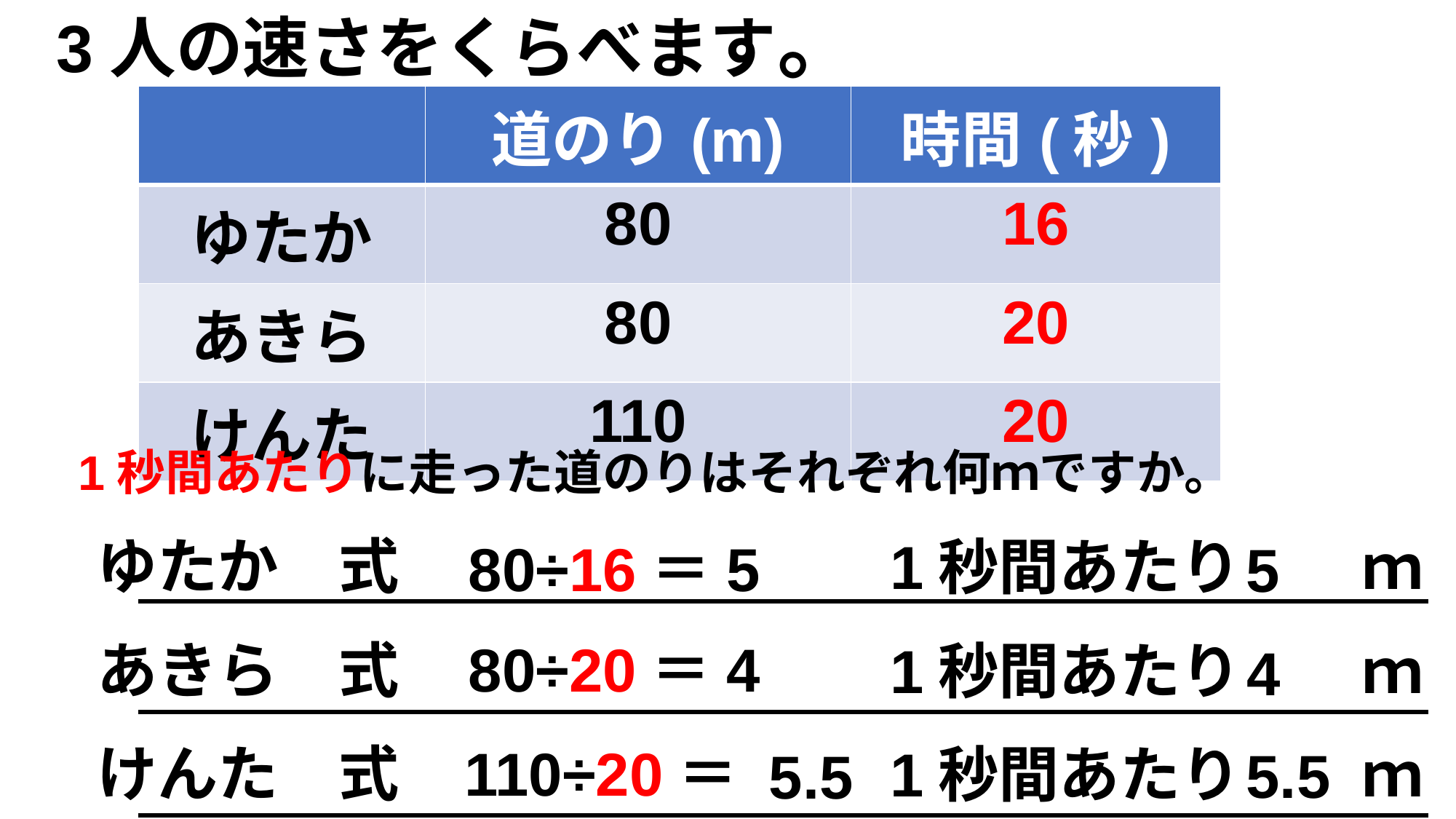

3人の速さをくらべます。
|  | 道のり(m) | 時間(秒) |
| --- | --- | --- |
| ゆたか | 80 | 16 |
| あきら | 80 | 20 |
| けんた | 110 | 20 |
1秒間あたりに走った道のりはそれぞれ何ｍですか。
ゆたか　式
1秒間あたり　　ｍ
80÷16＝
5
5
80÷20＝
4
あきら　式
1秒間あたり　　ｍ
4
けんた　式
110÷20＝
1秒間あたり　　ｍ
5.5
5.5